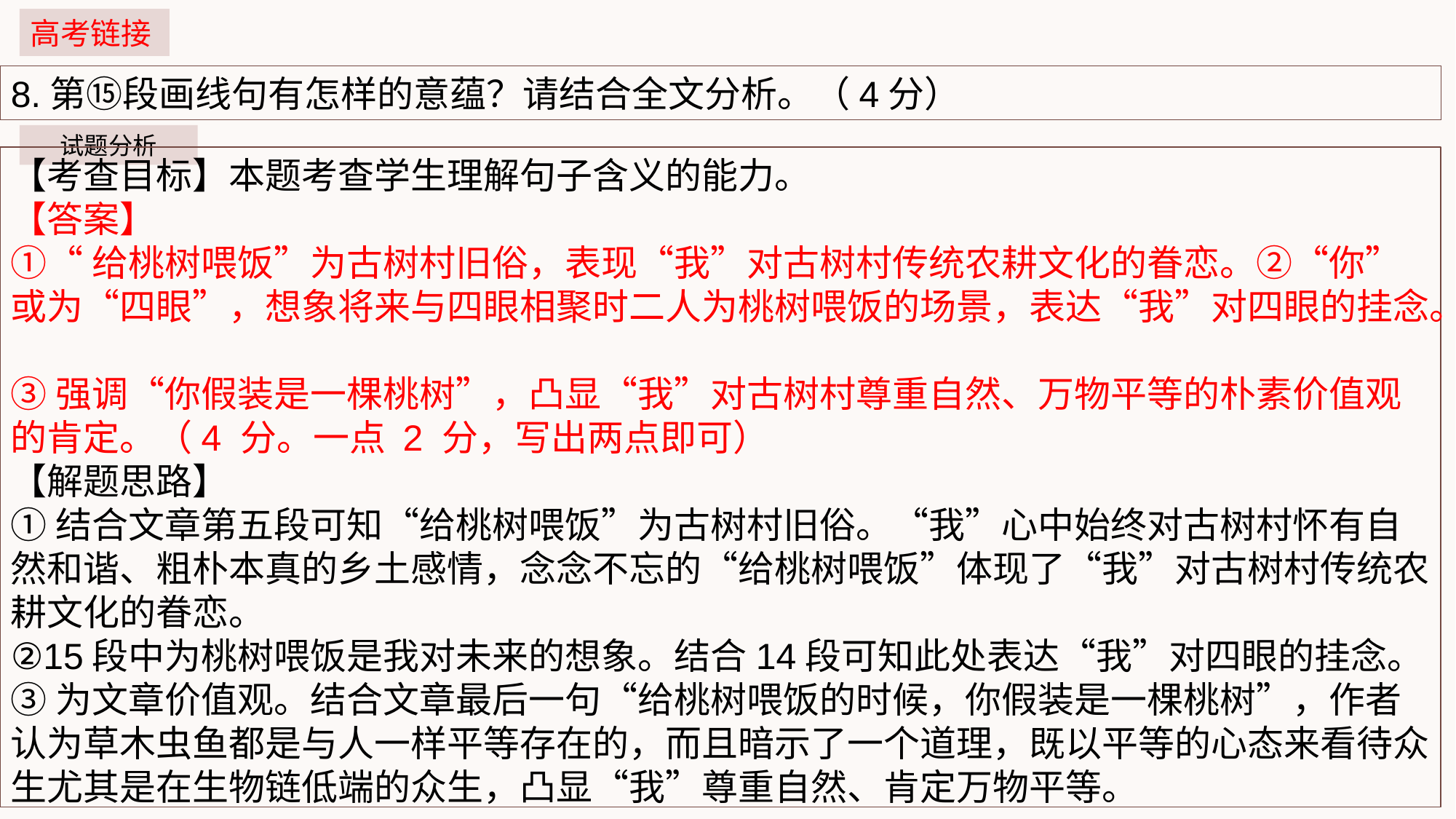

高考链接
8.第⑮段画线句有怎样的意蕴？请结合全文分析。（4分）
试题分析
【考查目标】本题考查学生理解句子含义的能力。
【答案】
①“给桃树喂饭”为古树村旧俗，表现“我”对古树村传统农耕文化的眷恋。②“你”
或为“四眼”，想象将来与四眼相聚时二人为桃树喂饭的场景，表达“我”对四眼的挂念。
③强调“你假装是一棵桃树”，凸显“我”对古树村尊重自然、万物平等的朴素价值观的肯定。（4 分。一点 2 分，写出两点即可）
【解题思路】
①结合文章第五段可知“给桃树喂饭”为古树村旧俗。“我”心中始终对古树村怀有自然和谐、粗朴本真的乡土感情，念念不忘的“给桃树喂饭”体现了“我”对古树村传统农耕文化的眷恋。
②15段中为桃树喂饭是我对未来的想象。结合14段可知此处表达“我”对四眼的挂念。
③为文章价值观。结合文章最后一句“给桃树喂饭的时候，你假装是一棵桃树”，作者认为草木虫鱼都是与人一样平等存在的，而且暗示了一个道理，既以平等的心态来看待众生尤其是在生物链低端的众生，凸显“我”尊重自然、肯定万物平等。